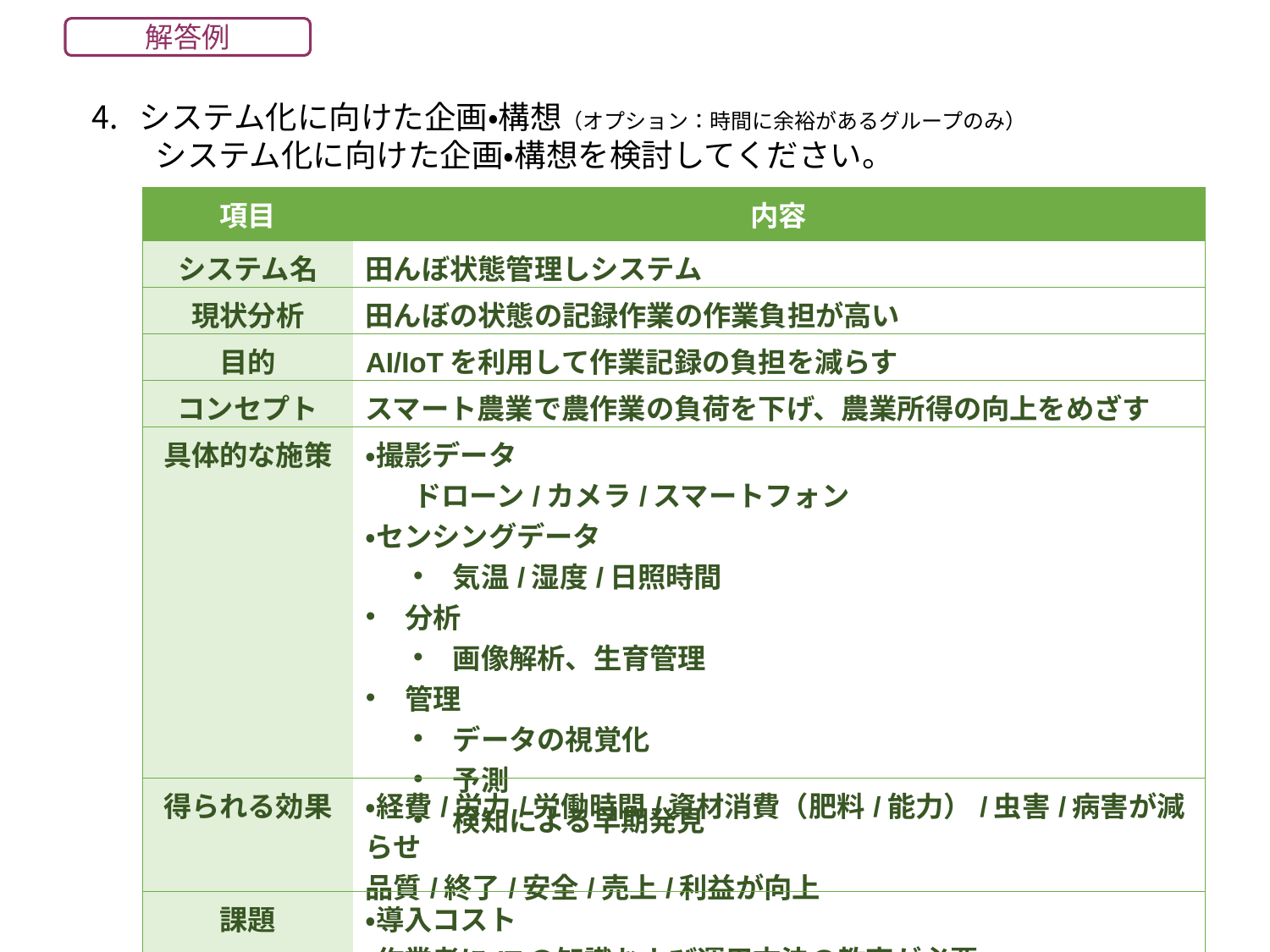

解答例
システム化に向けた企画・構想（オプション：時間に余裕があるグループのみ）
システム化に向けた企画・構想を検討してください。
| 項目 | 内容 |
| --- | --- |
| システム名 | 田んぼ状態管理しシステム |
| 現状分析 | 田んぼの状態の記録作業の作業負担が高い |
| 目的 | AI/IoTを利用して作業記録の負担を減らす |
| コンセプト | スマート農業で農作業の負荷を下げ、農業所得の向上をめざす |
| 具体的な施策 | ・撮影データ ドローン/カメラ/スマートフォン ・センシングデータ 気温/湿度/日照時間 分析 画像解析、生育管理 管理 データの視覚化 予測 検知による早期発見 |
| 得られる効果 | ・経費/労力/労働時間/資材消費（肥料/能力）/虫害/病害が減らせ 品質/終了/安全/売上/利益が向上 |
| 課題 | ・導入コスト ・作業者にITの知識および運用方法の教育が必要 |